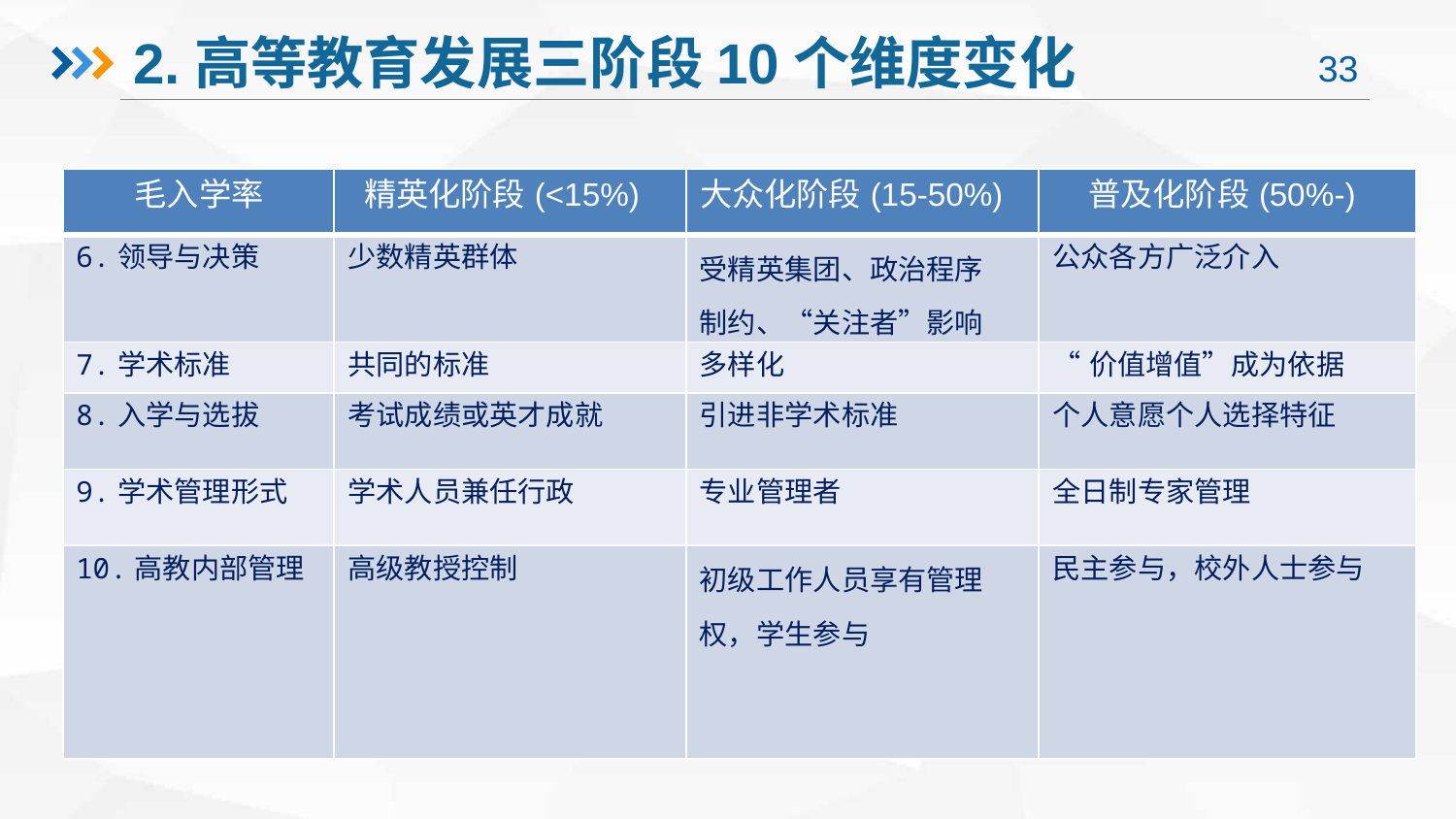

2.高等教育发展三阶段10个维度变化
| 毛入学率 | 精英化阶段(<15%) | 大众化阶段(15-50%) | 普及化阶段(50%-) |
| --- | --- | --- | --- |
| 6.领导与决策 | 少数精英群体 | 受精英集团、政治程序 制约、“关注者”影响 | 公众各方广泛介入 |
| 7.学术标准 | 共同的标准 | 多样化 | “价值增值”成为依据 |
| 8.入学与选拔 | 考试成绩或英才成就 | 引进非学术标准 | 个人意愿个人选择特征 |
| 9.学术管理形式 | 学术人员兼任行政 | 专业管理者 | 全日制专家管理 |
| 10.高教内部管理 | 高级教授控制 | 初级工作人员享有管理 权，学生参与 | 民主参与，校外人士参与 |